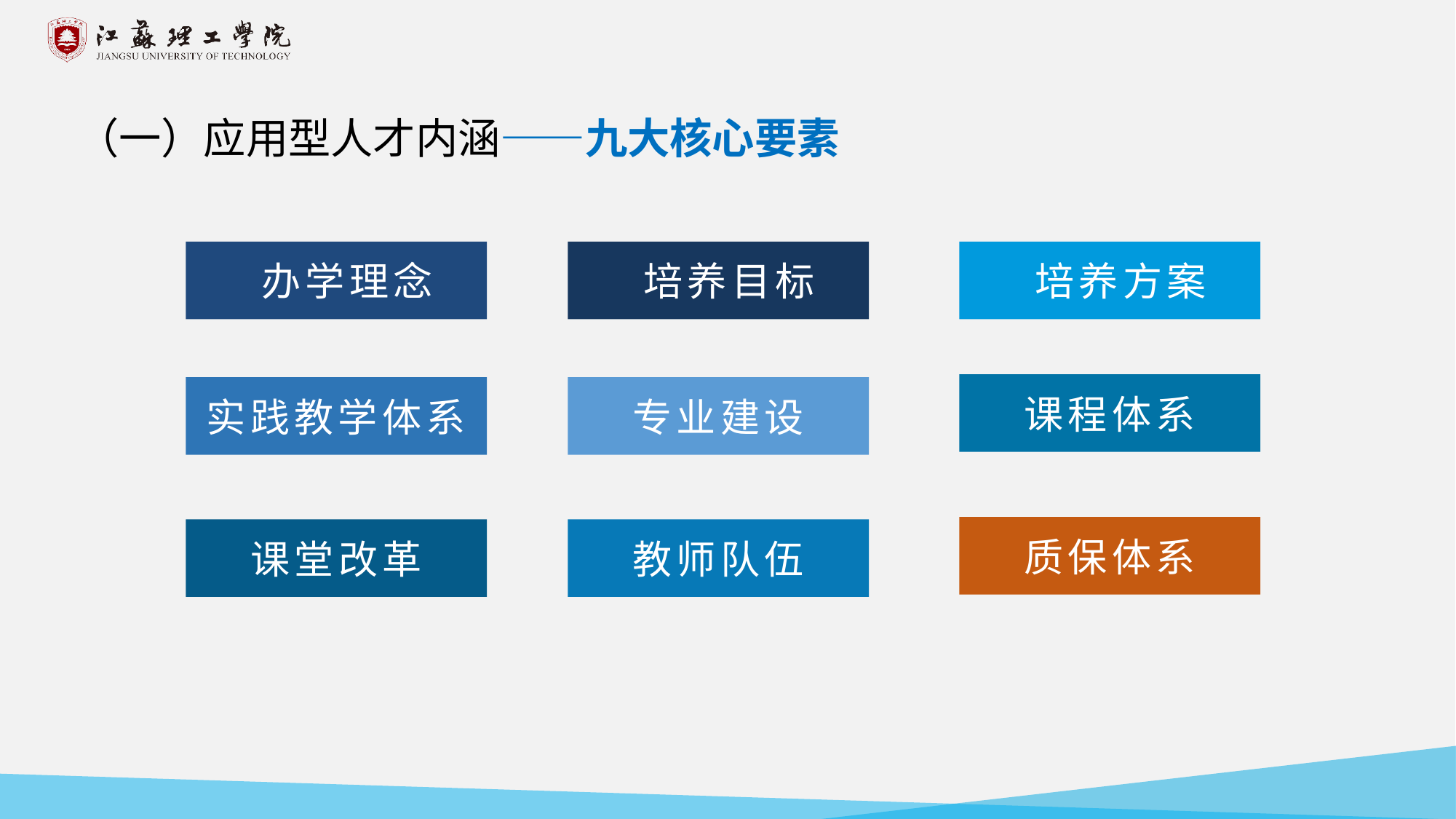

（一）应用型人才内涵——九大核心要素
办学理念
培养目标
培养方案
课程体系
实践教学体系
专业建设
质保体系
课堂改革
教师队伍